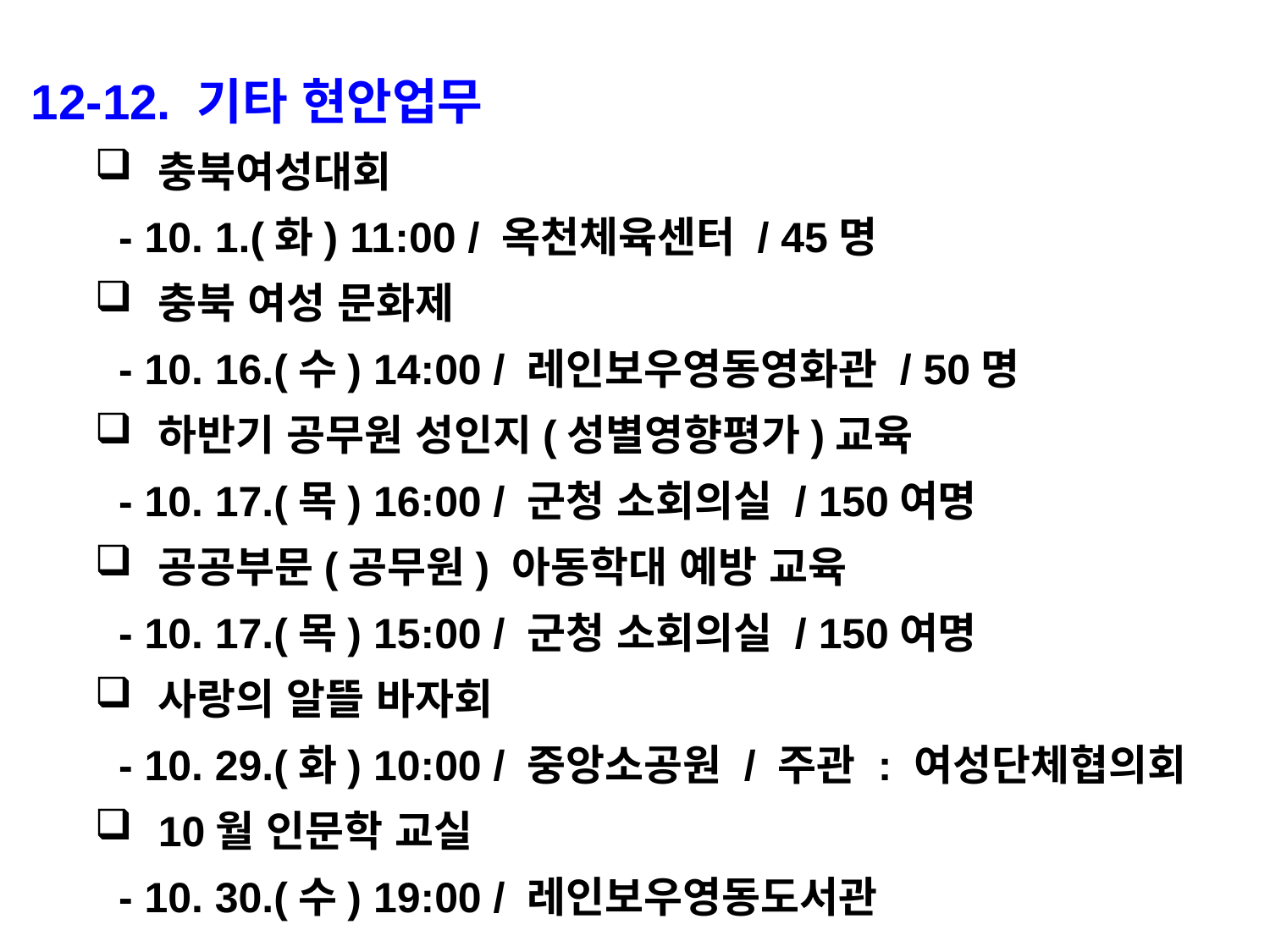

12-12. 기타 현안업무
충북여성대회
  - 10. 1.(화) 11:00 / 옥천체육센터 / 45명
충북 여성 문화제
  - 10. 16.(수) 14:00 / 레인보우영동영화관 / 50명
하반기 공무원 성인지(성별영향평가)교육
  - 10. 17.(목) 16:00 / 군청 소회의실 / 150여명
공공부문(공무원) 아동학대 예방 교육
  - 10. 17.(목) 15:00 / 군청 소회의실 / 150여명
사랑의 알뜰 바자회
  - 10. 29.(화) 10:00 / 중앙소공원 / 주관 : 여성단체협의회
10월 인문학 교실
  - 10. 30.(수) 19:00 / 레인보우영동도서관